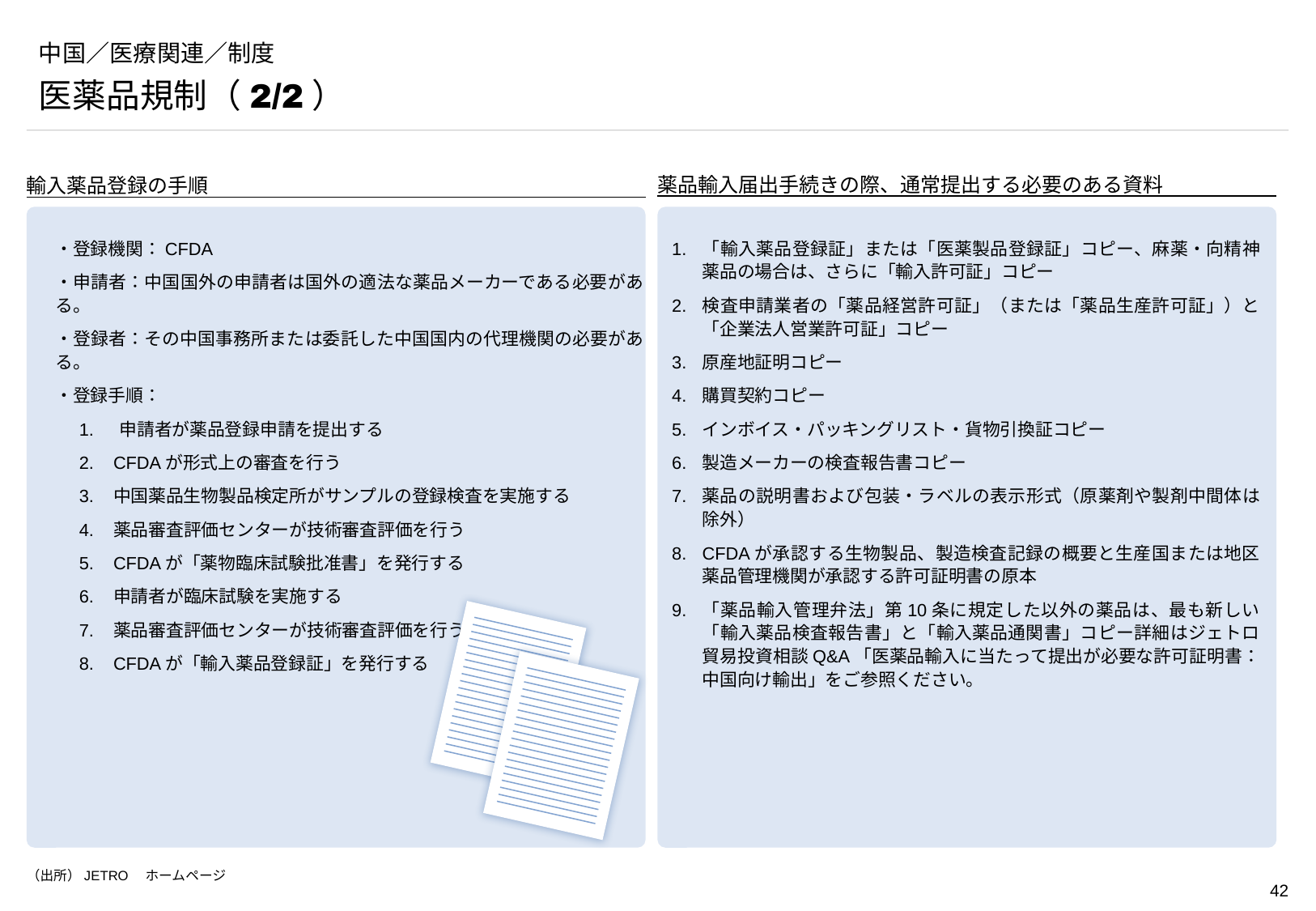

# 中国／医療関連／制度
医薬品規制（2/2）
薬品輸入届出手続きの際、通常提出する必要のある資料
輸入薬品登録の手順

・登録機関：CFDA
・申請者：中国国外の申請者は国外の適法な薬品メーカーである必要がある。
・登録者：その中国事務所または委託した中国国内の代理機関の必要がある。
・登録手順：
 　申請者が薬品登録申請を提出する
    CFDAが形式上の審査を行う
    中国薬品生物製品検定所がサンプルの登録検査を実施する
    薬品審査評価センターが技術審査評価を行う
    CFDAが「薬物臨床試験批准書」を発行する
    申請者が臨床試験を実施する
    薬品審査評価センターが技術審査評価を行う
    CFDAが「輸入薬品登録証」を発行する

「輸入薬品登録証」または「医薬製品登録証」コピー、麻薬・向精神薬品の場合は、さらに「輸入許可証」コピー
検査申請業者の「薬品経営許可証」（または「薬品生産許可証」）と「企業法人営業許可証」コピー
原産地証明コピー
購買契約コピー
インボイス・パッキングリスト・貨物引換証コピー
製造メーカーの検査報告書コピー
薬品の説明書および包装・ラベルの表示形式（原薬剤や製剤中間体は除外）
CFDAが承認する生物製品、製造検査記録の概要と生産国または地区薬品管理機関が承認する許可証明書の原本
「薬品輸入管理弁法」第10条に規定した以外の薬品は、最も新しい「輸入薬品検査報告書」と「輸入薬品通関書」コピー詳細はジェトロ貿易投資相談Q&A「医薬品輸入に当たって提出が必要な許可証明書：中国向け輸出」をご参照ください。

（出所）JETRO　ホームページ